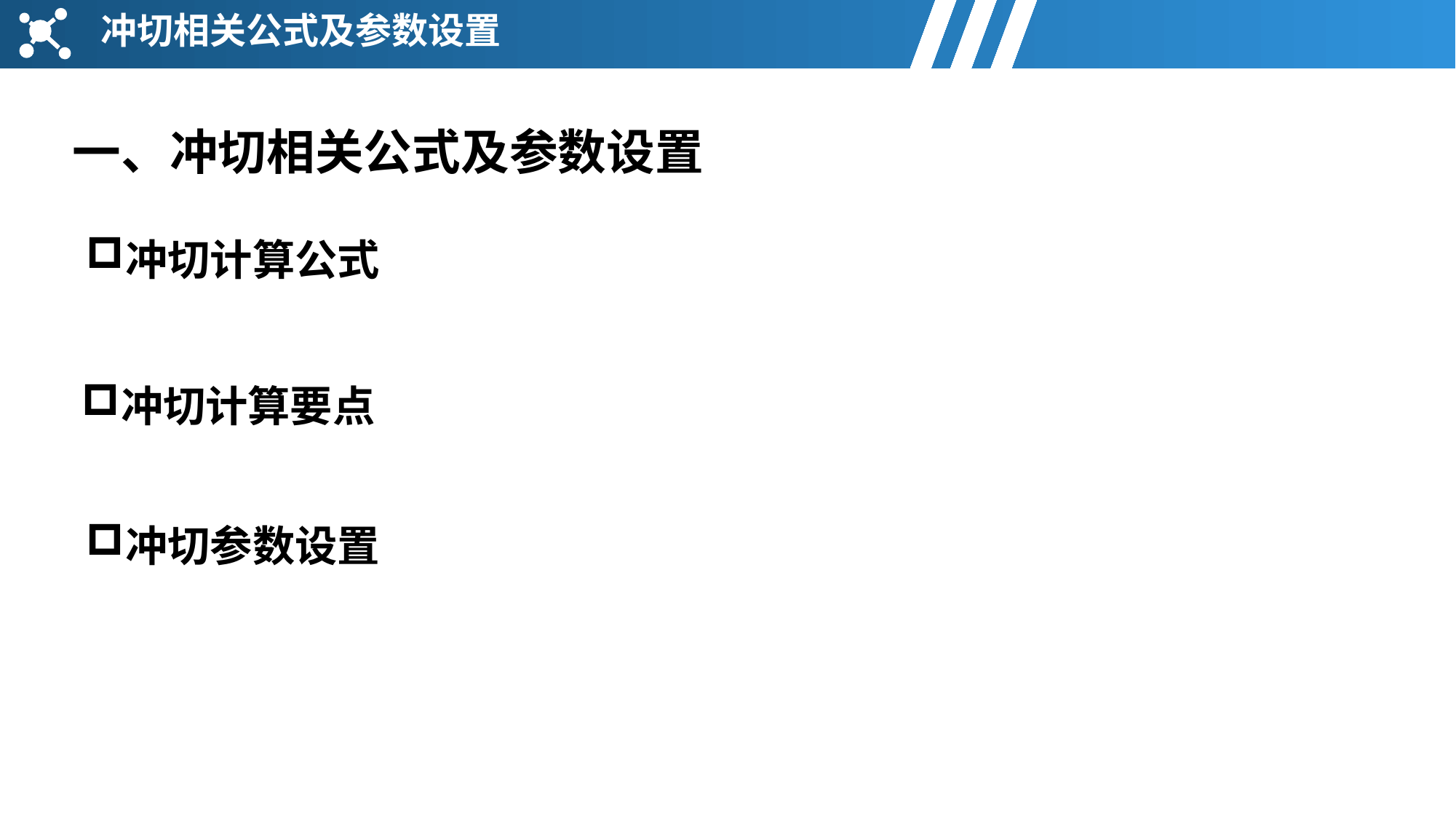

冲切相关公式及参数设置

一、冲切相关公式及参数设置
冲切计算公式
冲切计算要点
冲切参数设置